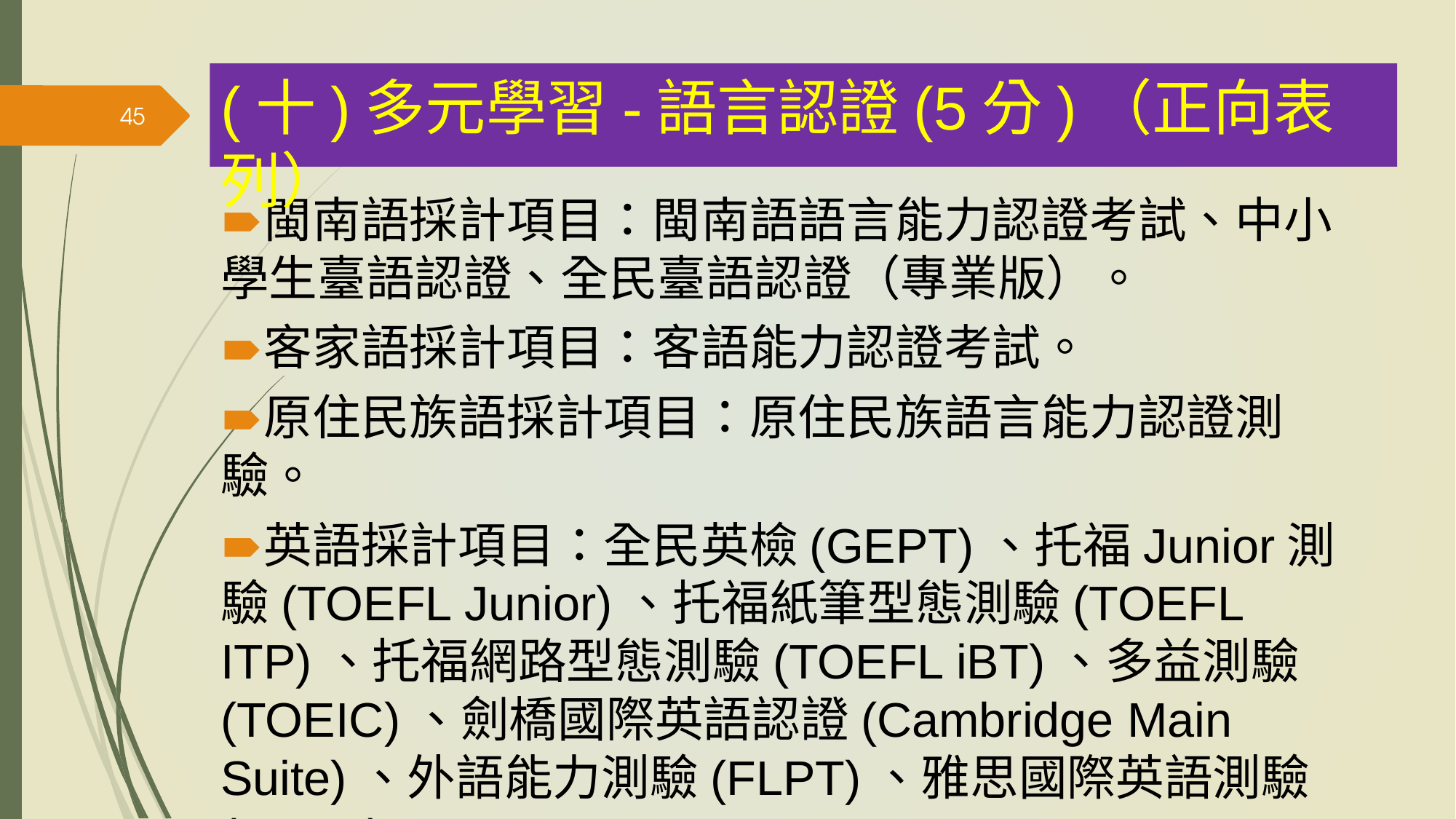

(十)多元學習-語言認證(5分)（正向表列）
45
閩南語採計項目：閩南語語言能力認證考試、中小學生臺語認證、全民臺語認證（專業版）。
客家語採計項目：客語能力認證考試。
原住民族語採計項目：原住民族語言能力認證測驗。
英語採計項目：全民英檢(GEPT)、托福Junior測驗(TOEFL Junior)、托福紙筆型態測驗(TOEFL ITP)、托福網路型態測驗(TOEFL iBT)、多益測驗(TOEIC)、劍橋國際英語認證(Cambridge Main Suite)、外語能力測驗(FLPT)、雅思國際英語測驗(IELTS)